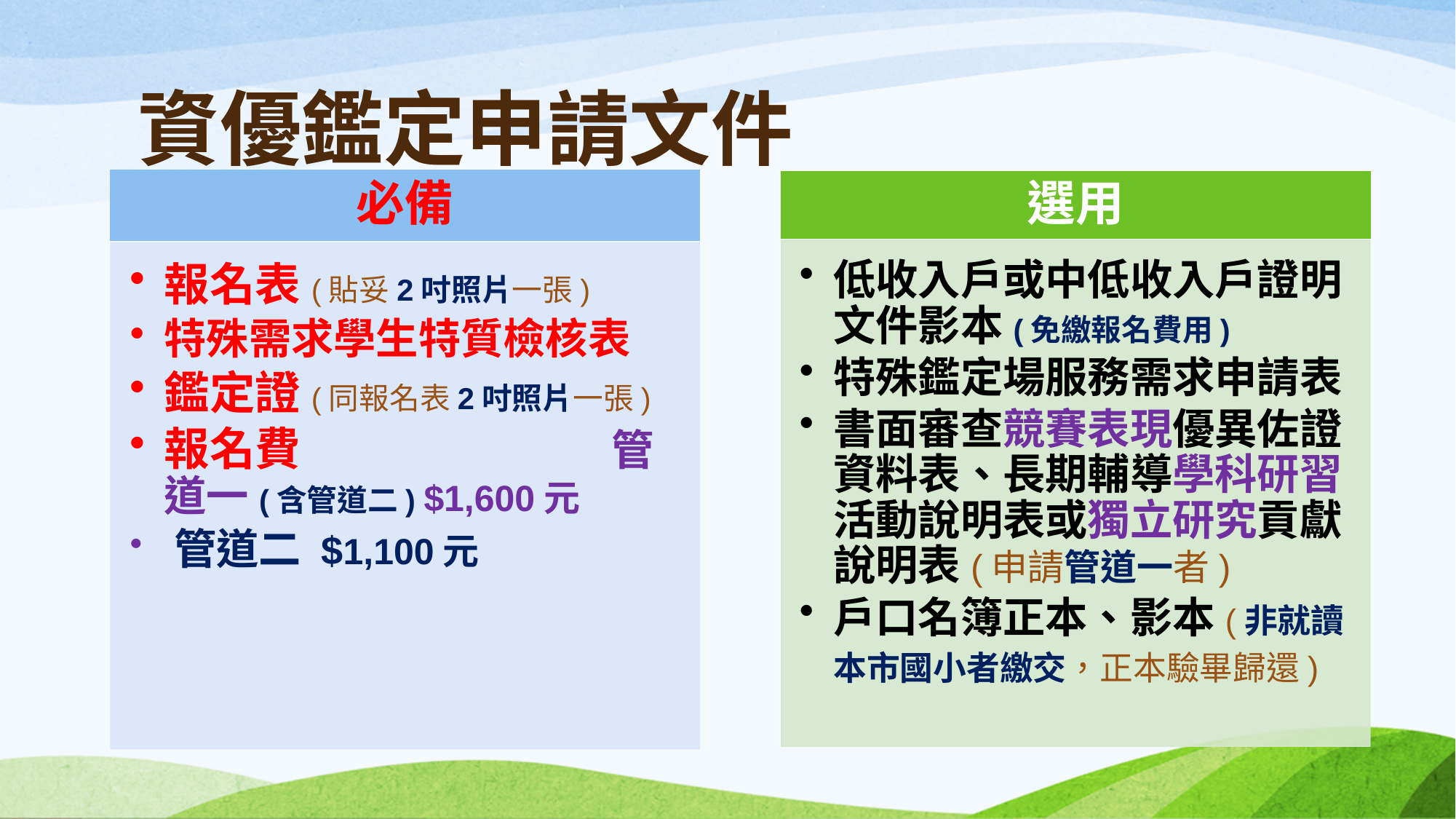

資優鑑定申請文件
必備
報名表(貼妥2吋照片一張)
特殊需求學生特質檢核表
鑑定證(同報名表2吋照片一張)
報名費                              管道一(含管道二) $1,600元
 管道二 $1,100元
選用
低收入戶或中低收入戶證明文件影本(免繳報名費用)
特殊鑑定場服務需求申請表
書面審查競賽表現優異佐證資料表、長期輔導學科研習活動說明表或獨立研究貢獻說明表(申請管道一者)
戶口名簿正本、影本(非就讀本市國小者繳交，正本驗畢歸還)